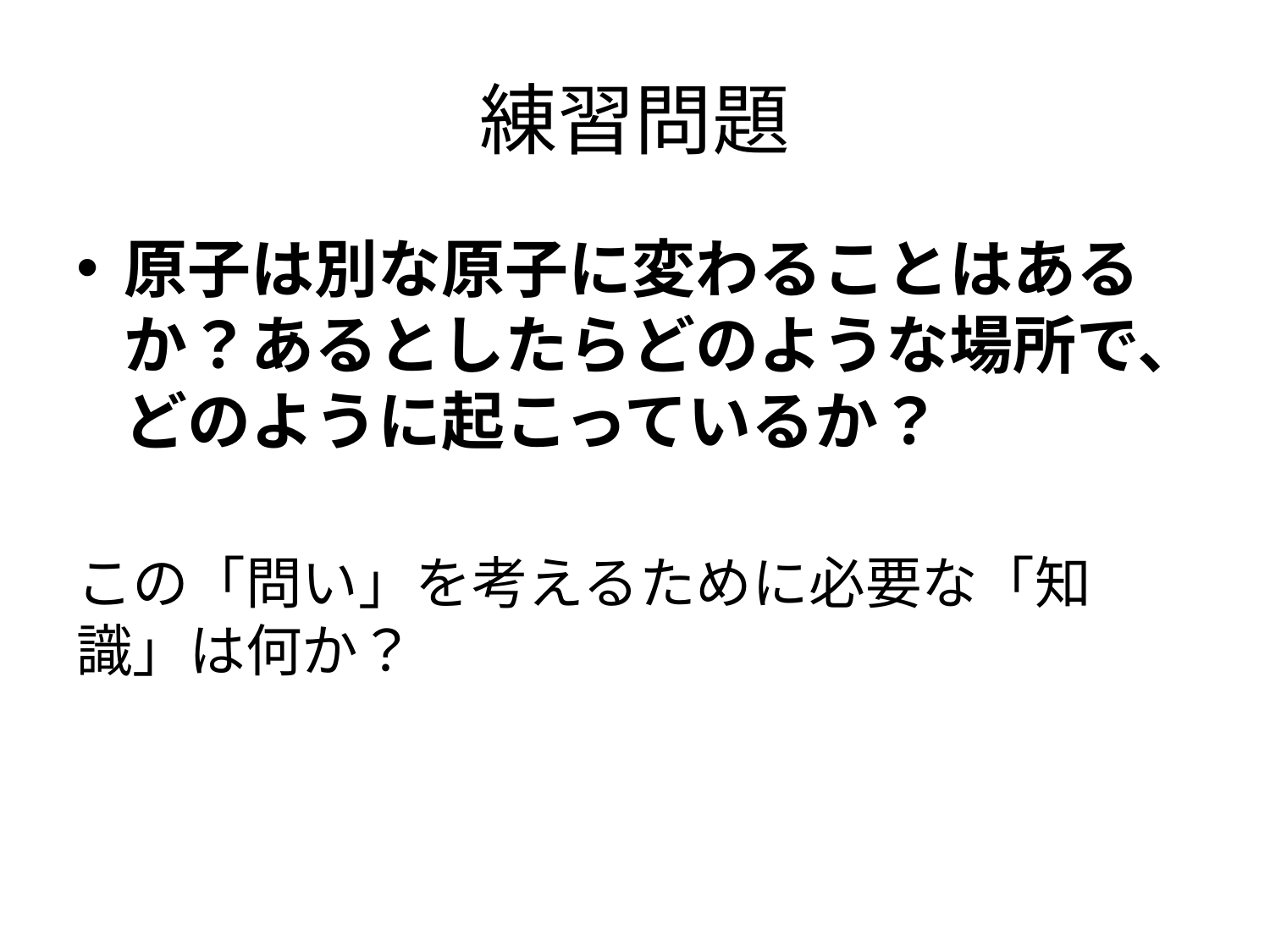

# 練習問題
原子は別な原子に変わることはあるか？あるとしたらどのような場所で、どのように起こっているか？

この「問い」を考えるために必要な「知識」は何か？